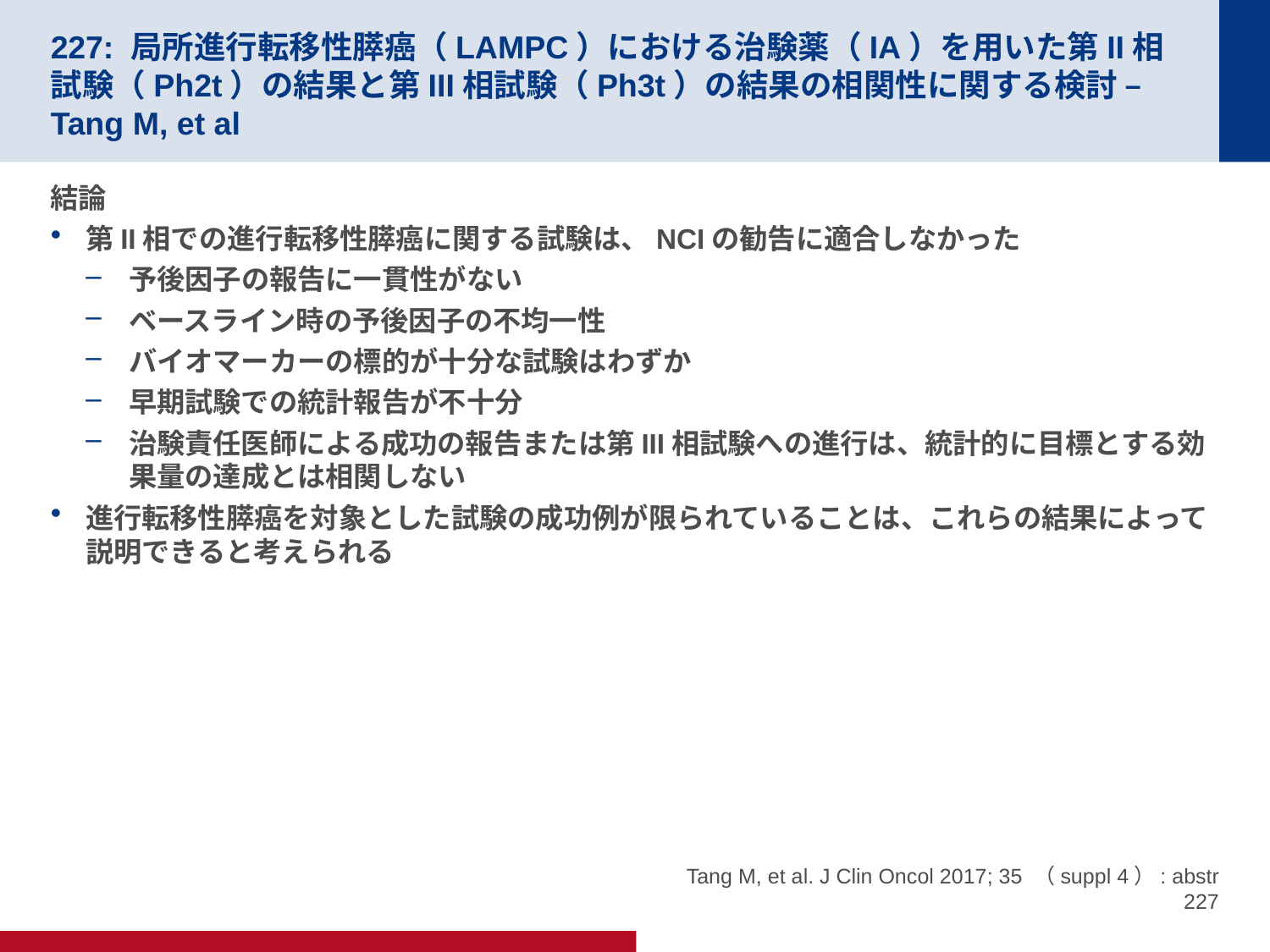

# 227: 局所進行転移性膵癌（LAMPC）における治験薬（IA）を用いた第II相試験（Ph2t）の結果と第III相試験（Ph3t）の結果の相関性に関する検討 – Tang M, et al
結論
第II相での進行転移性膵癌に関する試験は、NCIの勧告に適合しなかった
予後因子の報告に一貫性がない
ベースライン時の予後因子の不均一性
バイオマーカーの標的が十分な試験はわずか
早期試験での統計報告が不十分
治験責任医師による成功の報告または第III相試験への進行は、統計的に目標とする効果量の達成とは相関しない
進行転移性膵癌を対象とした試験の成功例が限られていることは、これらの結果によって説明できると考えられる
Tang M, et al. J Clin Oncol 2017; 35 （suppl 4）: abstr 227